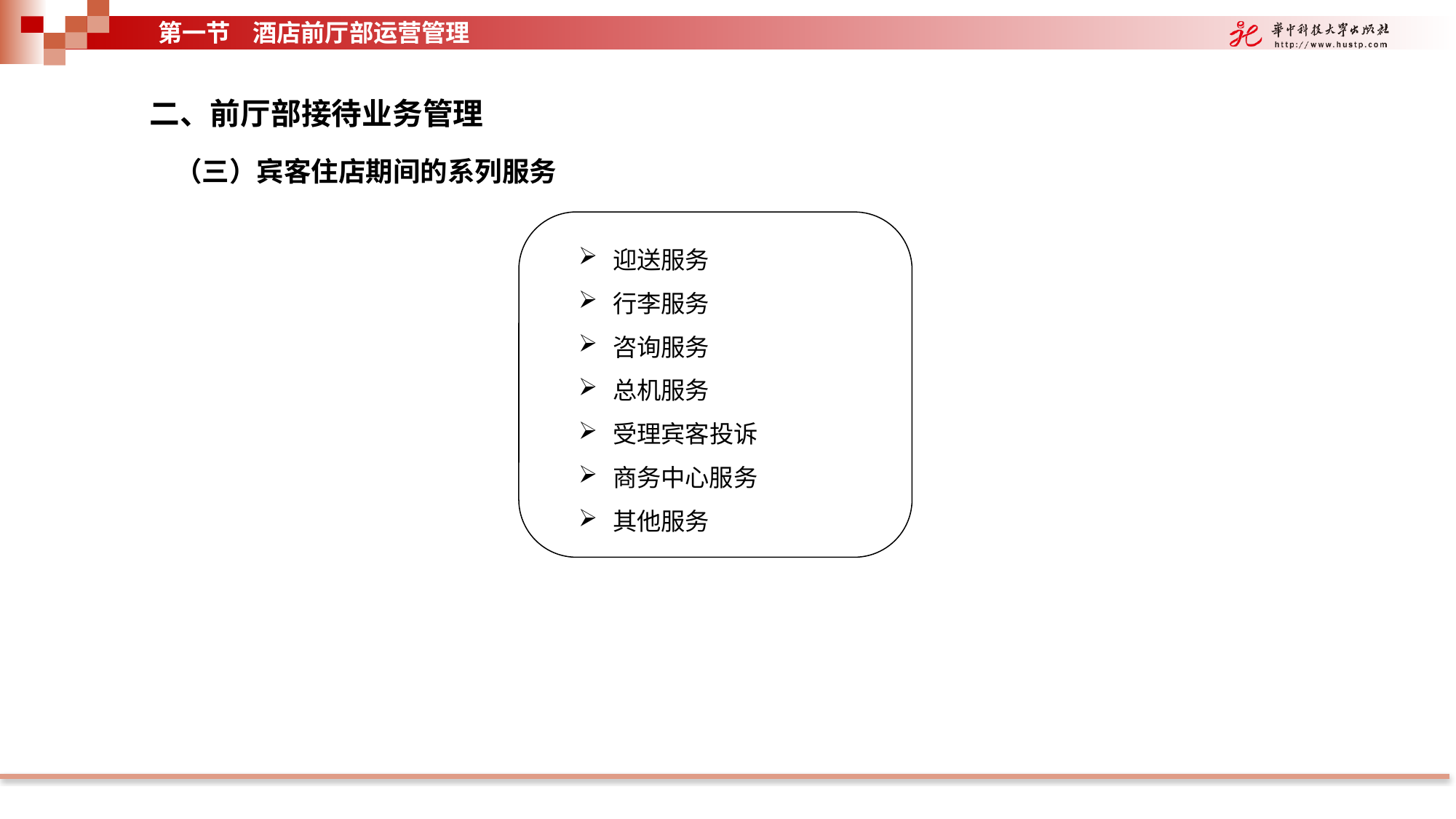

第一节    酒店前厅部运营管理
二、前厅部接待业务管理
（三）宾客住店期间的系列服务

迎送服务
行李服务
咨询服务
总机服务
受理宾客投诉
商务中心服务
其他服务